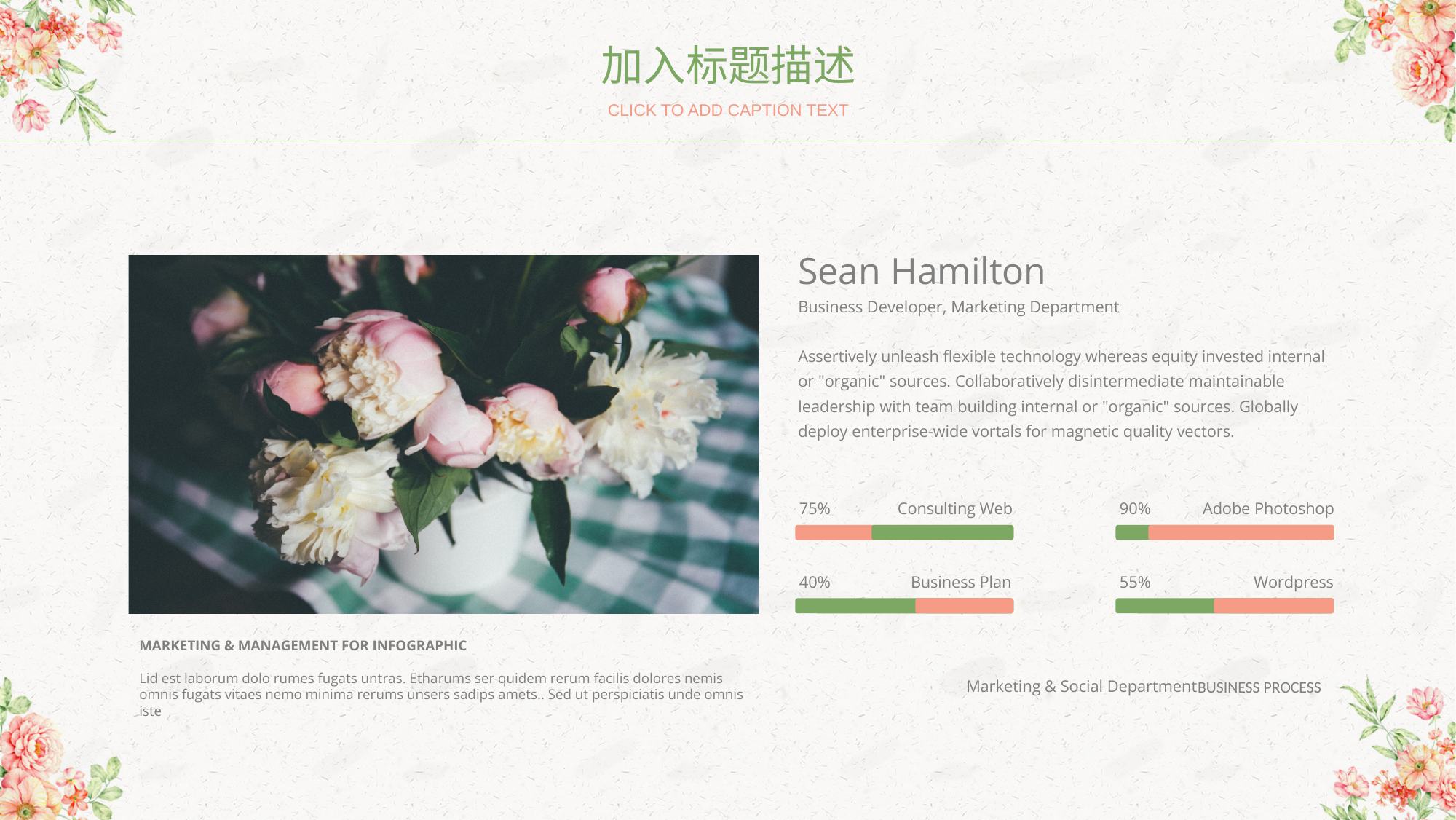

加入标题描述
CLICK TO ADD CAPTION TEXT
Sean Hamilton
Business Developer, Marketing Department

Assertively unleash flexible technology whereas equity invested internal or "organic" sources. Collaboratively disintermediate maintainable leadership with team building internal or "organic" sources. Globally deploy enterprise-wide vortals for magnetic quality vectors.
Adobe Photoshop
90%
Consulting Web
75%

Wordpress
55%
Business Plan
40%

Marketing & Social Department
BUSINESS PROCESS

MARKETING & MANAGEMENT FOR INFOGRAPHIC

Lid est laborum dolo rumes fugats untras. Etharums ser quidem rerum facilis dolores nemis omnis fugats vitaes nemo minima rerums unsers sadips amets.. Sed ut perspiciatis unde omnis iste